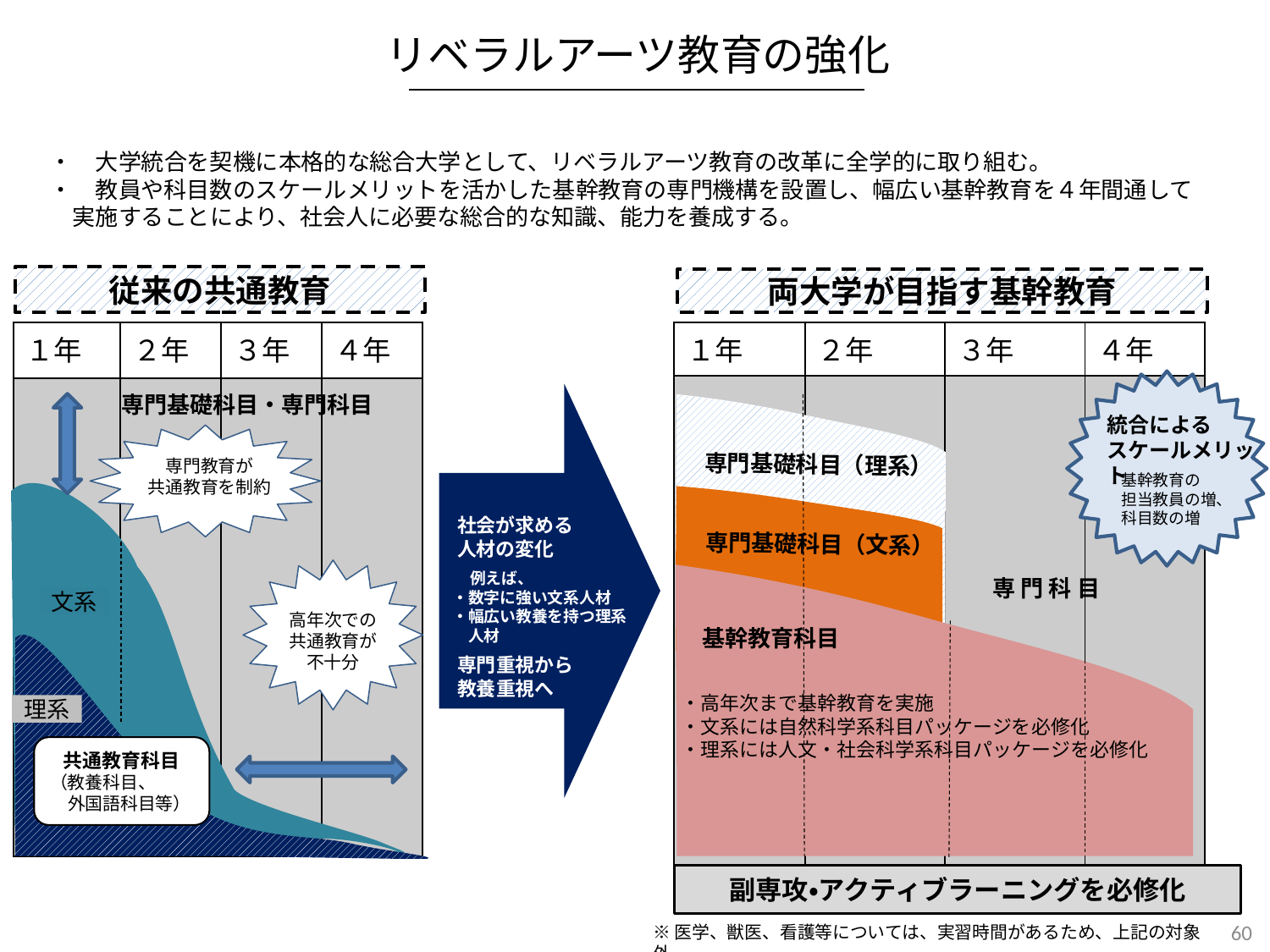

リベラルアーツ教育の強化
・　大学統合を契機に本格的な総合大学として、リベラルアーツ教育の改革に全学的に取り組む。
・　教員や科目数のスケールメリットを活かした基幹教育の専門機構を設置し、幅広い基幹教育を４年間通して
　実施することにより、社会人に必要な総合的な知識、能力を養成する。

従来の共通教育
両大学が目指す基幹教育
| １年 | ２年 | ３年 | ４年 |
| --- | --- | --- | --- |
|  |  |  |  |
| １年 | ２年 | ３年 | ４年 |
| --- | --- | --- | --- |
|  |  |  |  |
専門基礎科目・専門科目

社会が求める
人材の変化
　例えば、
・数字に強い文系人材
・幅広い教養を持つ理系
　人材
専門重視から教養重視へ

統合による
スケールメリット

専門教育が
共通教育を制約
専門基礎科目（理系）
基幹教育の
担当教員の増、
科目数の増

専門基礎科目（文系）

高年次での
共通教育が
不十分
専 門 科 目

文系
基幹教育科目

・高年次まで基幹教育を実施
・文系には自然科学系科目パッケージを必修化
・理系には人文・社会科学系科目パッケージを必修化
理系
共通教育科目
（教養科目、
　外国語科目等）

副専攻・アクティブラーニングを必修化
60
※医学、獣医、看護等については、実習時間があるため、上記の対象外